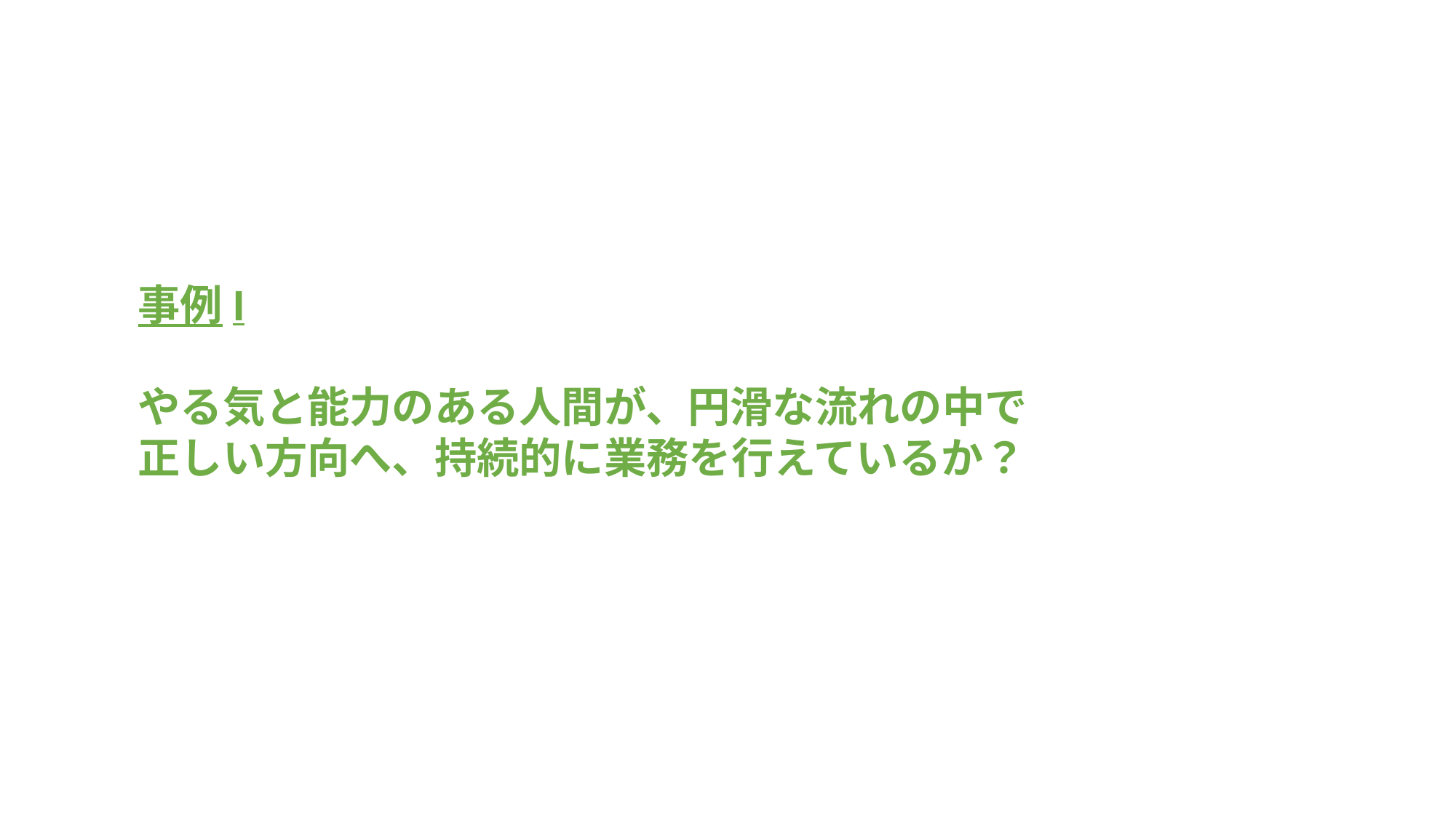

事例I

　　　やる気と能力のある人間が、円滑な流れの中で
　　　正しい方向へ、持続的に業務を行えているか？